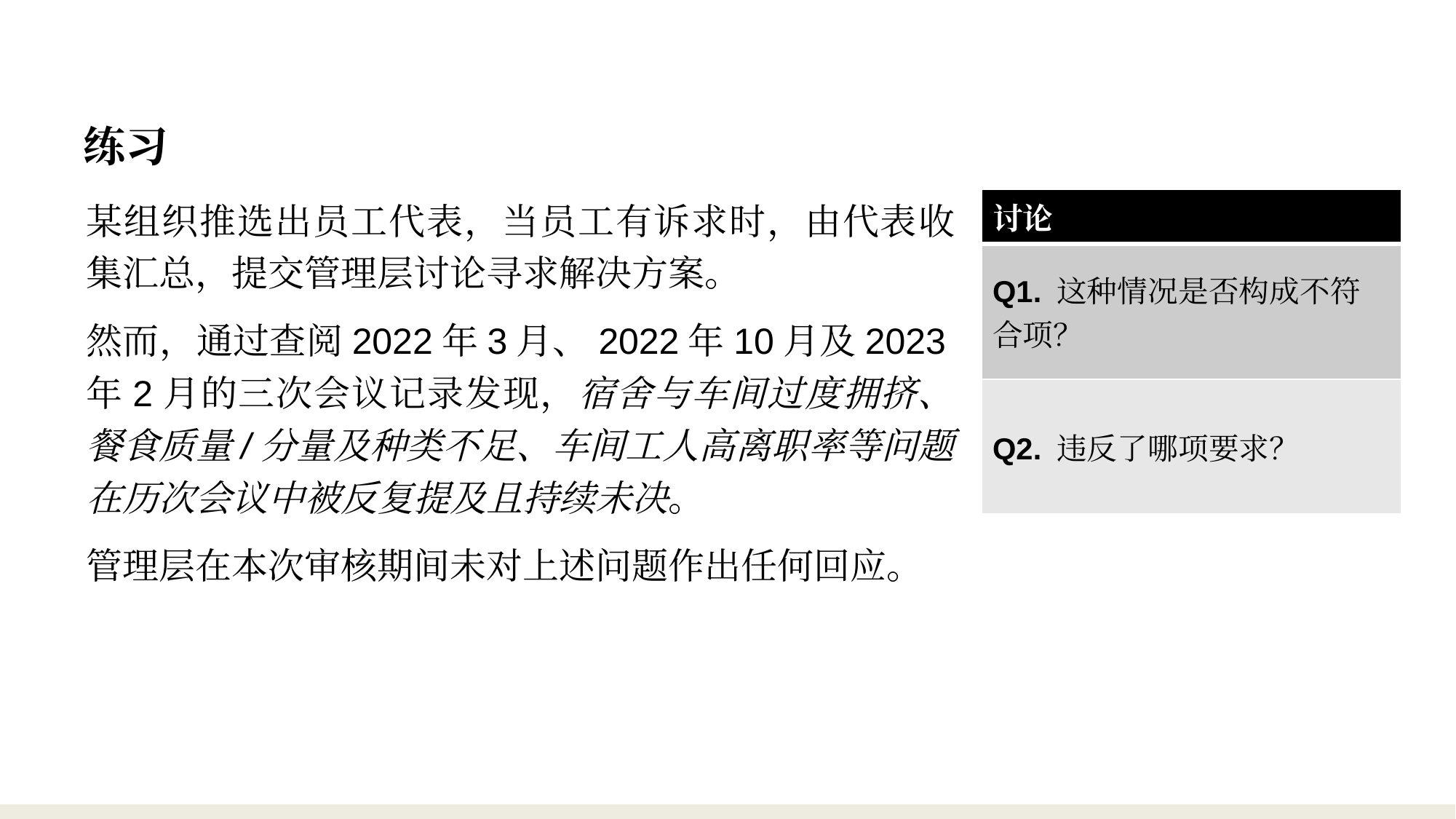

练习
某组织推选出员工代表，当员工有诉求时，由代表收集汇总，提交管理层讨论寻求解决方案。
然而，通过查阅2022年3月、2022年10月及2023年2月的三次会议记录发现，宿舍与车间过度拥挤、餐食质量/分量及种类不足、车间工人高离职率等问题在历次会议中被反复提及且持续未决。
管理层在本次审核期间未对上述问题作出任何回应。
| 讨论 |
| --- |
| Q1. 这种情况是否构成不符合项？ |
| Q2. 违反了哪项要求？ |
18